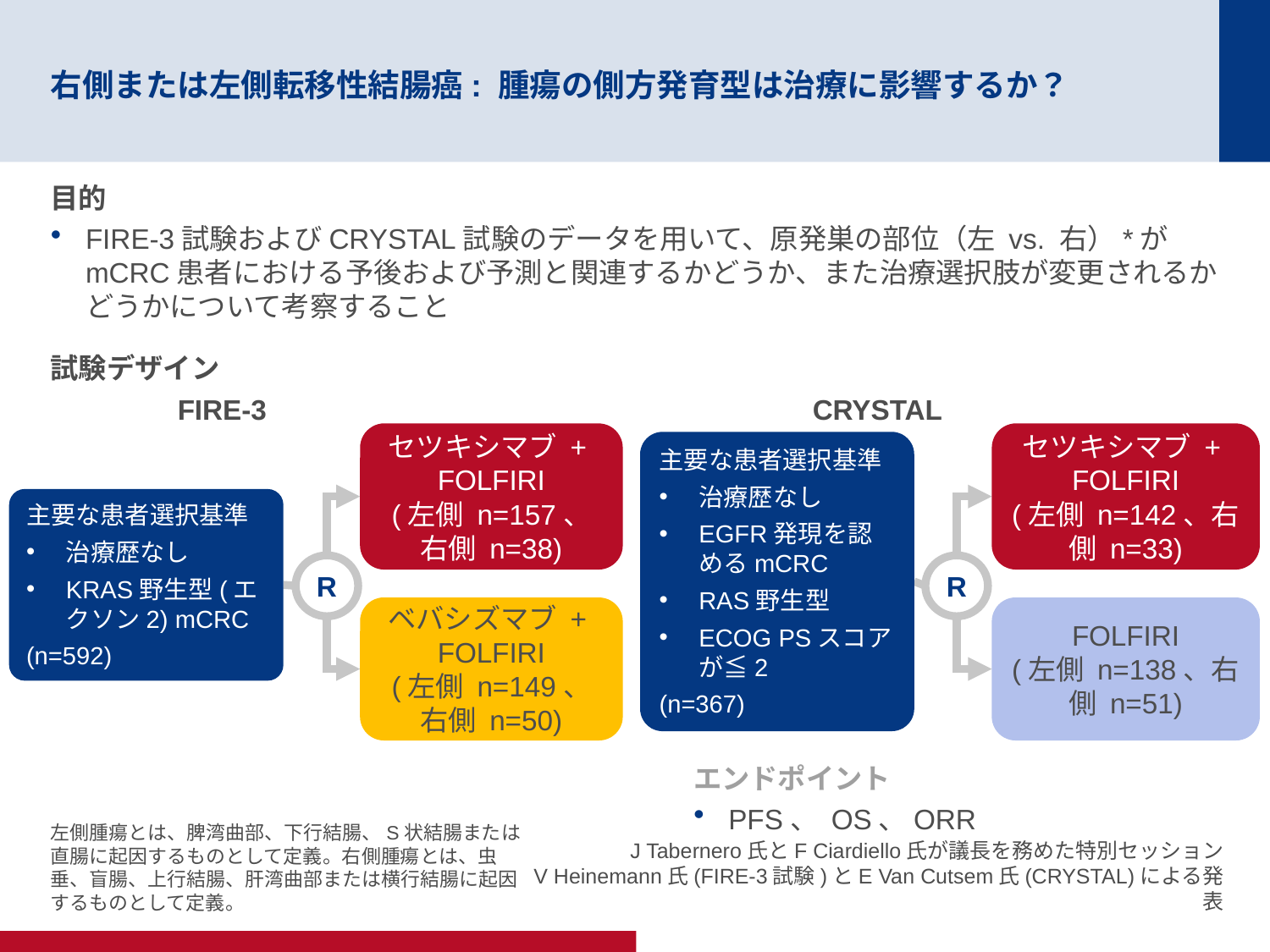

# 右側または左側転移性結腸癌: 腫瘍の側方発育型は治療に影響するか？
目的
FIRE-3試験およびCRYSTAL試験のデータを用いて、原発巣の部位（左 vs. 右）*がmCRC患者における予後および予測と関連するかどうか、また治療選択肢が変更されるかどうかについて考察すること
試験デザイン
	FIRE-3					CRYSTAL
セツキシマブ +
FOLFIRI
(左側 n=157、右側 n=38)
セツキシマブ +
FOLFIRI
(左側 n=142、右側 n=33)
主要な患者選択基準
治療歴なし
EGFR発現を認めるmCRC
RAS野生型
ECOG PSスコアが≦2
(n=367)
主要な患者選択基準
治療歴なし
KRAS野生型(エクソン2) mCRC
(n=592)
R
R
ベバシズマブ +
FOLFIRI
(左側 n=149、右側 n=50)
FOLFIRI
(左側 n=138、右側 n=51)
エンドポイント
PFS、 OS、ORR
J Tabernero氏とF Ciardiello氏が議長を務めた特別セッション
V Heinemann氏(FIRE-3試験)とE Van Cutsem氏(CRYSTAL)による発表
左側腫瘍とは、脾湾曲部、下行結腸、S状結腸または直腸に起因するものとして定義。右側腫瘍とは、虫垂、盲腸、上行結腸、肝湾曲部または横行結腸に起因するものとして定義。